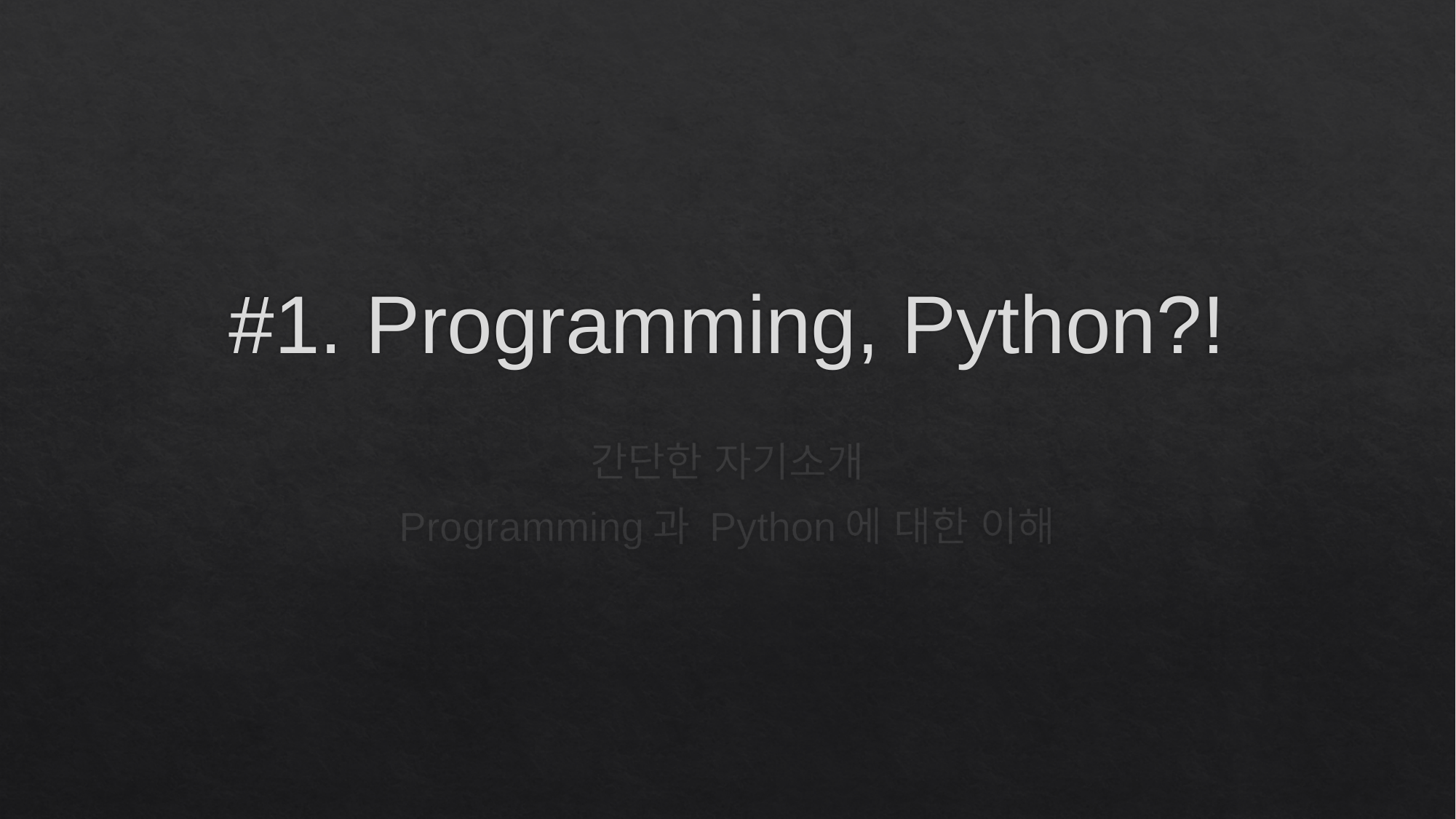

# #1. Programming, Python?!
간단한 자기소개
Programming과 Python에 대한 이해